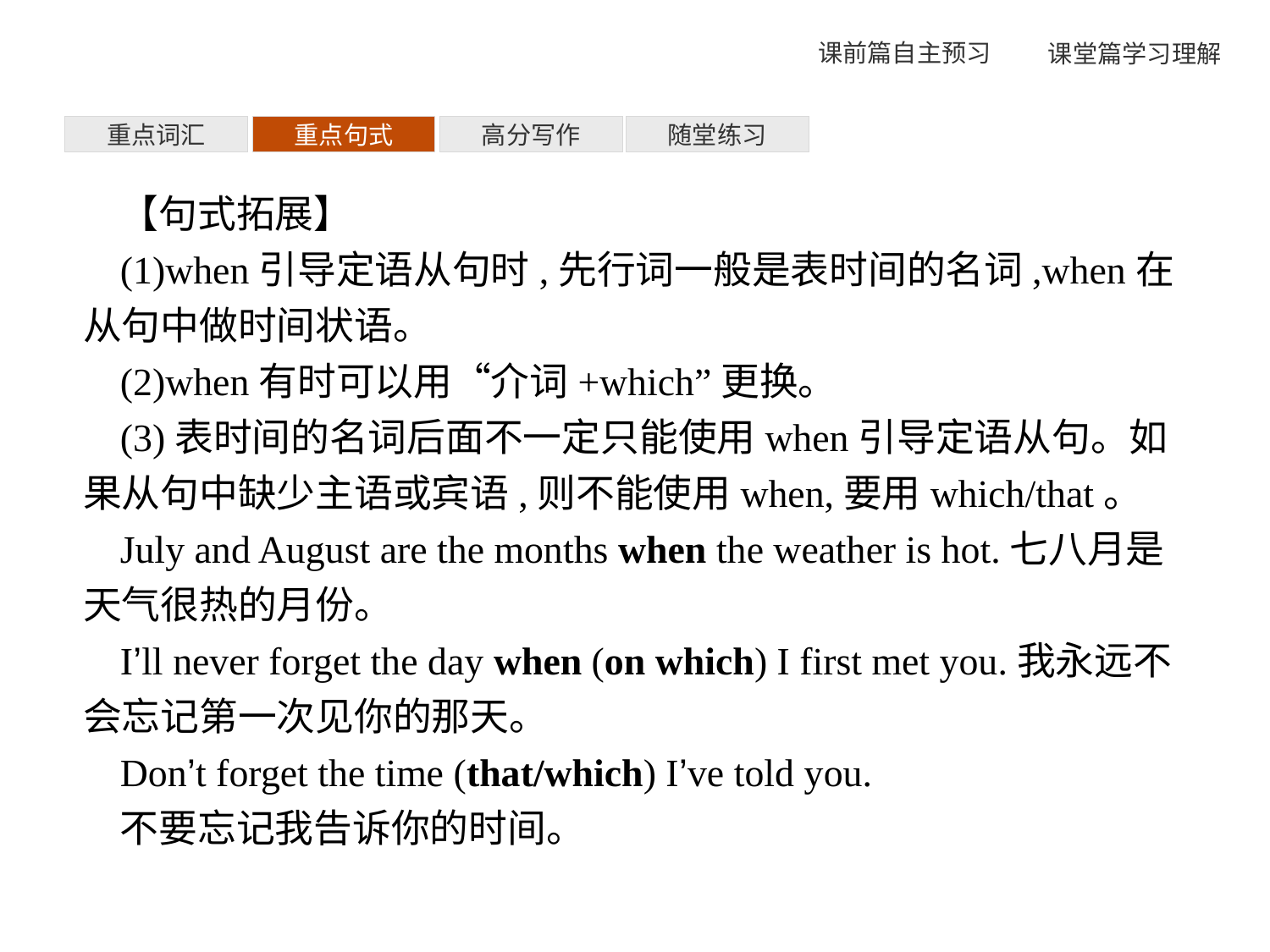

重点词汇
重点句式
高分写作
随堂练习
【句式拓展】
(1)when引导定语从句时,先行词一般是表时间的名词,when在从句中做时间状语。
(2)when有时可以用“介词+which”更换。
(3)表时间的名词后面不一定只能使用when引导定语从句。如果从句中缺少主语或宾语,则不能使用when,要用which/that。
July and August are the months when the weather is hot.七八月是天气很热的月份。
I’ll never forget the day when (on which) I first met you.我永远不会忘记第一次见你的那天。
Don’t forget the time (that/which) I’ve told you.
不要忘记我告诉你的时间。